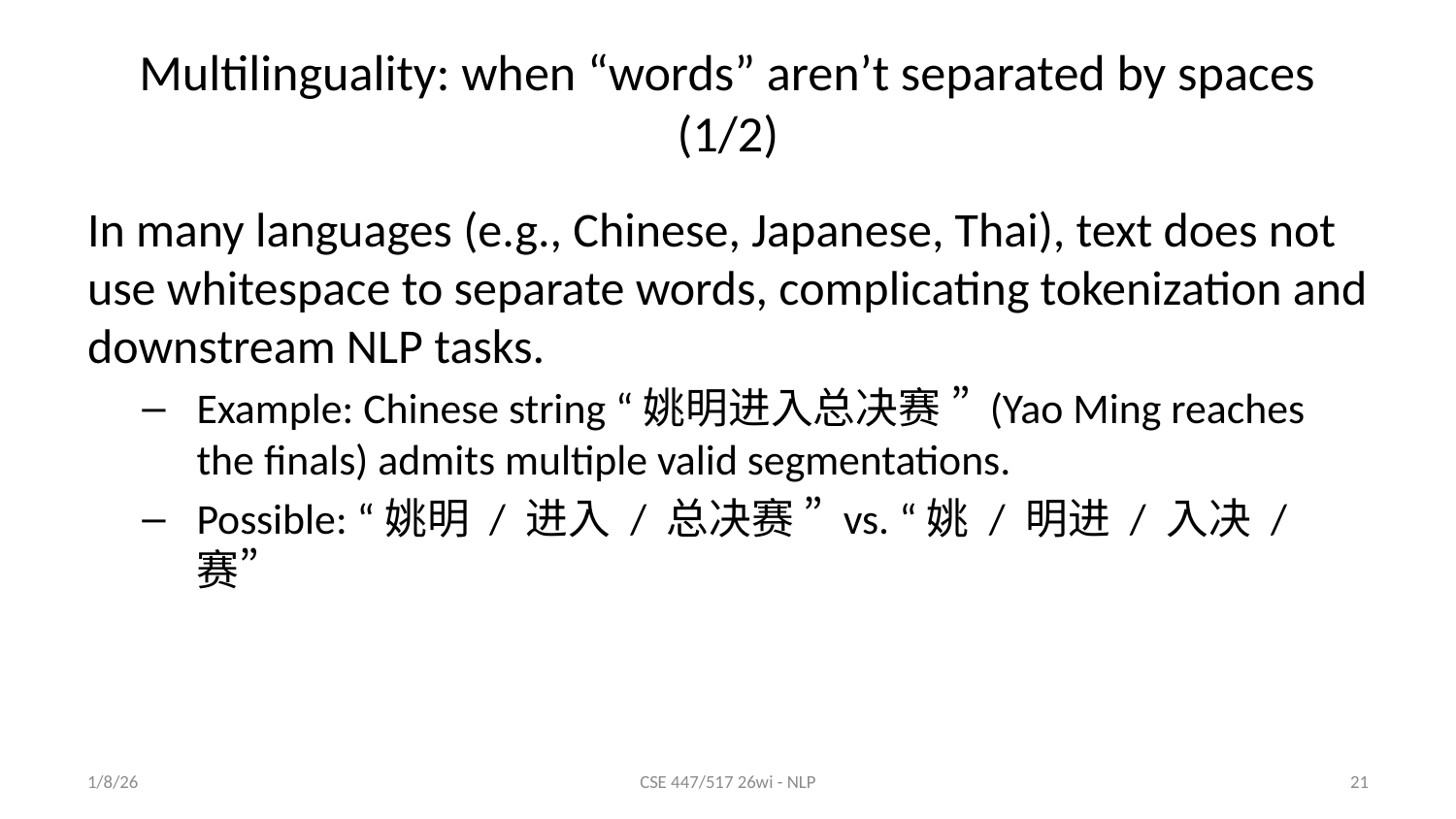

# Multilinguality: when “words” aren’t separated by spaces (1/2)
In many languages (e.g., Chinese, Japanese, Thai), text does not use whitespace to separate words, complicating tokenization and downstream NLP tasks.
Example: Chinese string “姚明进入总决赛 ” (Yao Ming reaches the finals) admits multiple valid segmentations.
Possible: “姚明 / 进入 / 总决赛 ” vs. “姚 / 明进 / 入决 / 赛”
1/8/26
CSE 447/517 26wi - NLP
21